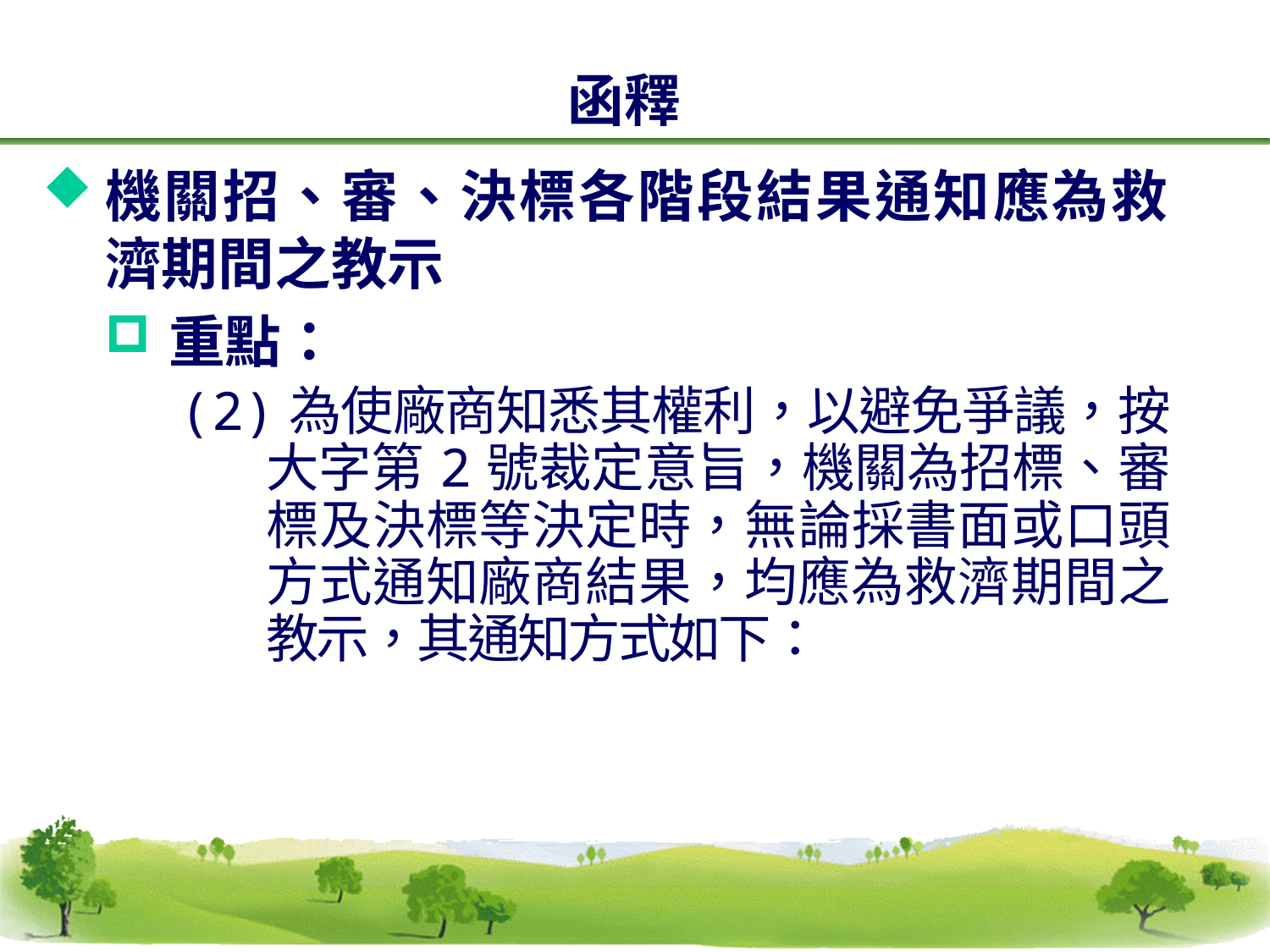

函釋
機關招、審、決標各階段結果通知應為救濟期間之教示
重點：
(2)為使廠商知悉其權利，以避免爭議，按大字第2號裁定意旨，機關為招標、審標及決標等決定時，無論採書面或口頭方式通知廠商結果，均應為救濟期間之教示，其通知方式如下：